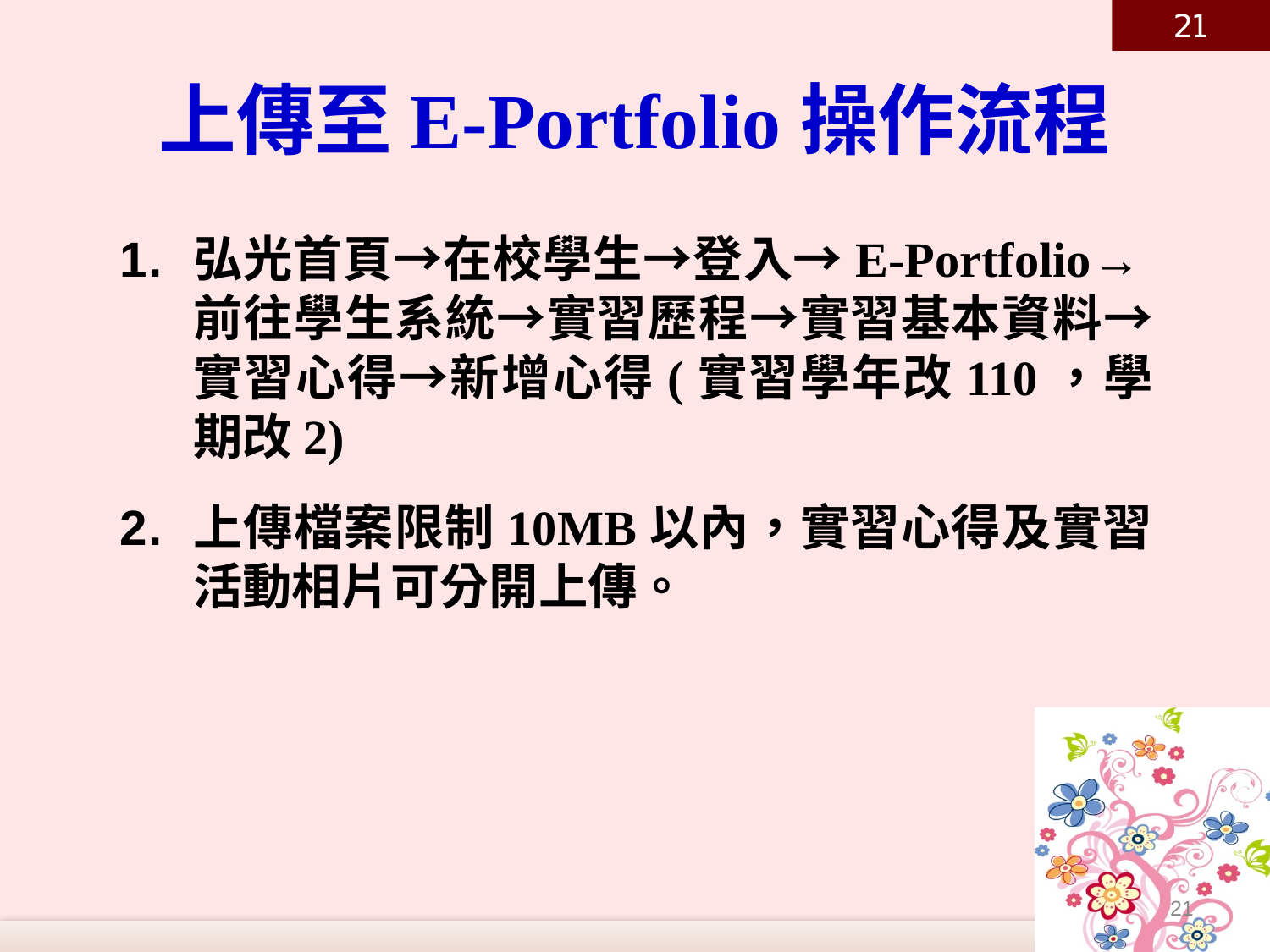

21
# 上傳至E-Portfolio操作流程
弘光首頁→在校學生→登入→E-Portfolio→前往學生系統→實習歷程→實習基本資料→實習心得→新增心得(實習學年改110，學期改2)
上傳檔案限制10MB以內，實習心得及實習活動相片可分開上傳。

21